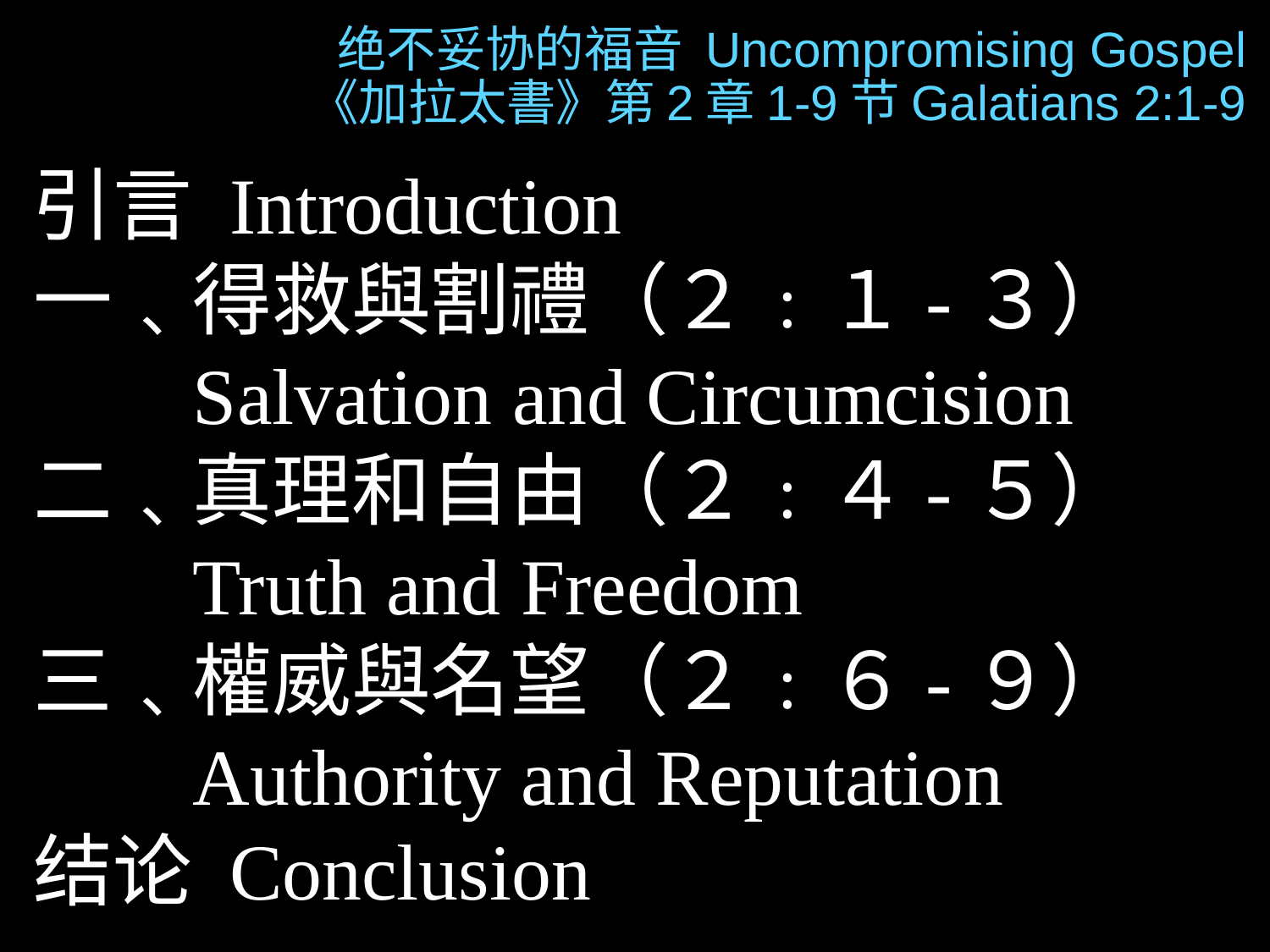

绝不妥协的福音 Uncompromising Gospel
《加拉太書》第2章1-9节Galatians 2:1-9
引言 Introduction
一﹑得救與割禮（２﹕１-３）
        Salvation and Circumcision
二﹑真理和自由（２﹕４-５）
        Truth and Freedom
三﹑權威與名望（２﹕６-９）
        Authority and Reputation
结论 Conclusion